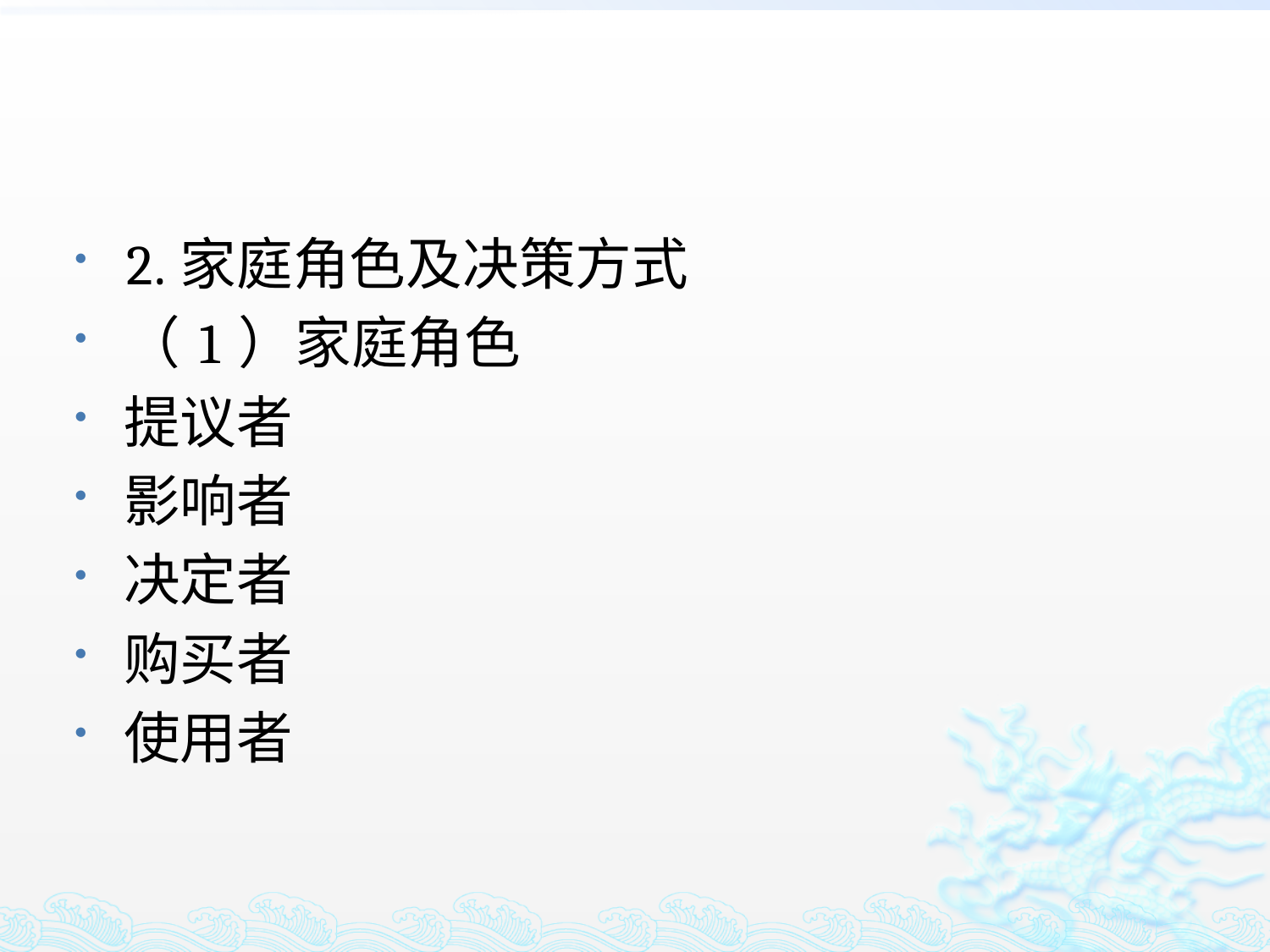

#
2.家庭角色及决策方式
（1）家庭角色
提议者
影响者
决定者
购买者
使用者